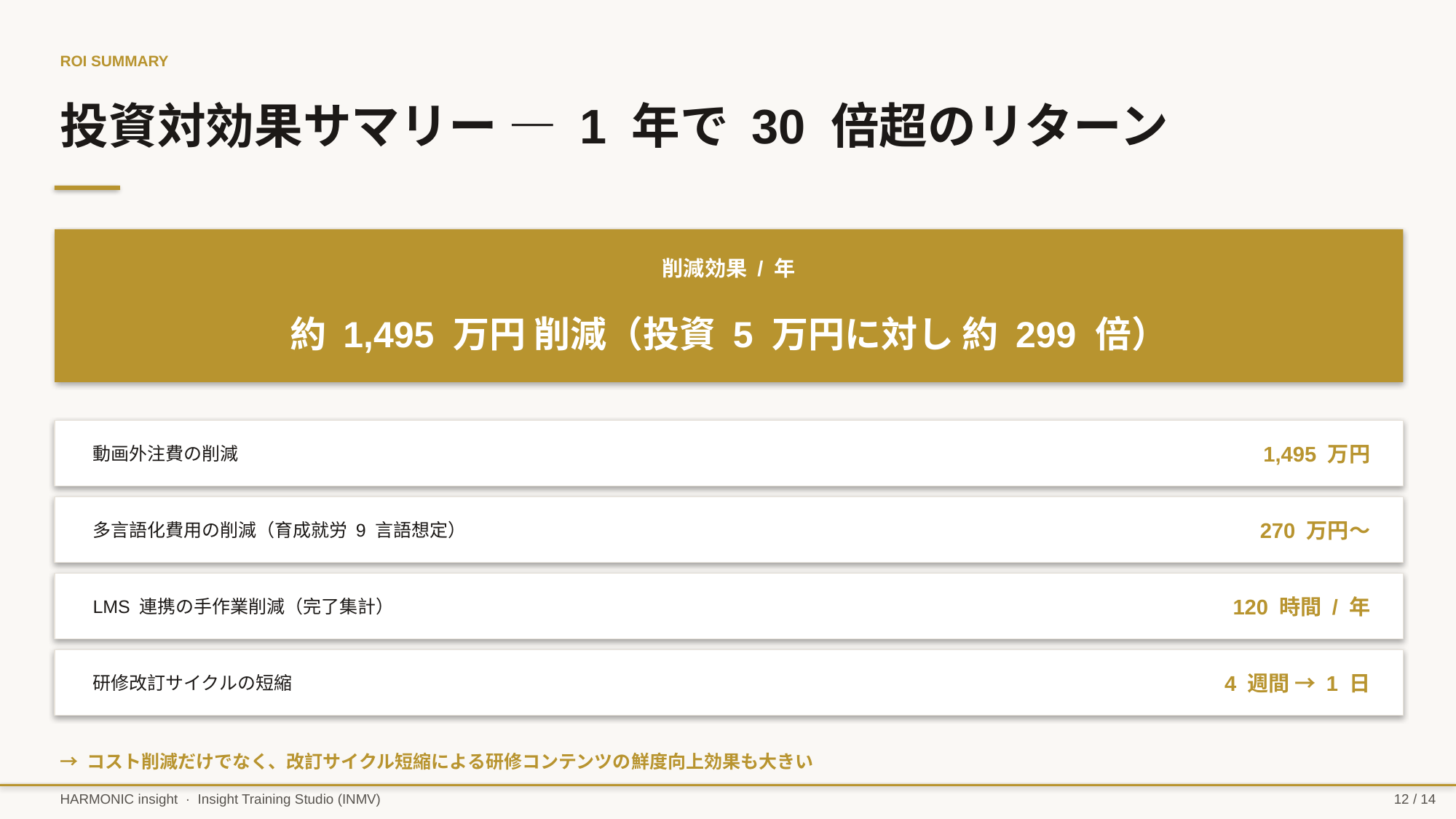

ROI SUMMARY
投資対効果サマリー — 1 年で 30 倍超のリターン

削減効果 / 年
約 1,495 万円 削減（投資 5 万円に対し 約 299 倍）

動画外注費の削減
1,495 万円

多言語化費用の削減（育成就労 9 言語想定）
270 万円〜

LMS 連携の手作業削減（完了集計）
120 時間 / 年

研修改訂サイクルの短縮
4 週間 → 1 日
→ コスト削減だけでなく、改訂サイクル短縮による研修コンテンツの鮮度向上効果も大きい

HARMONIC insight  ·  Insight Training Studio (INMV)
12 / 14